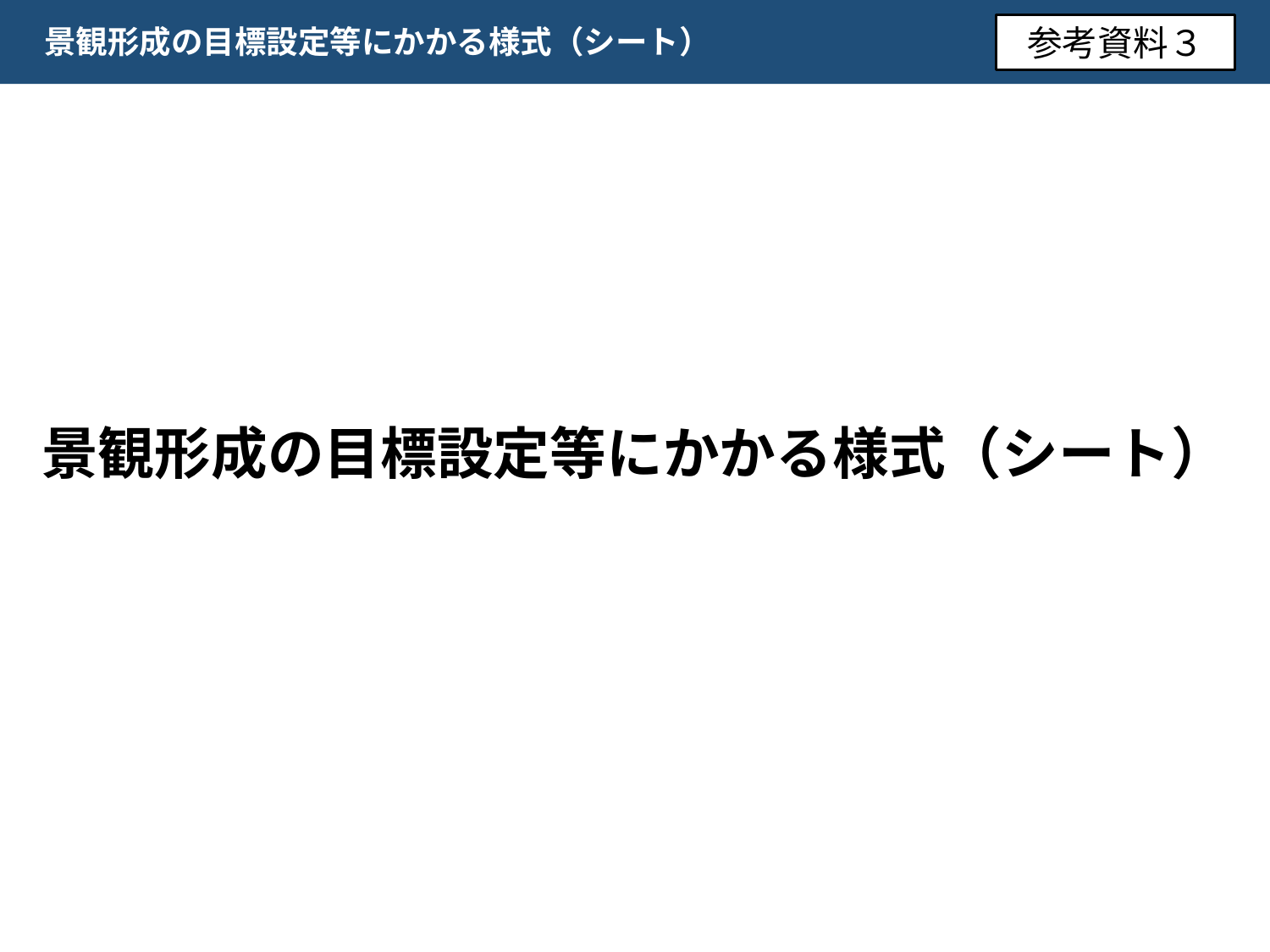

景観形成の目標設定等にかかる様式（シート）
参考資料３
景観形成の目標設定等にかかる様式（シート）